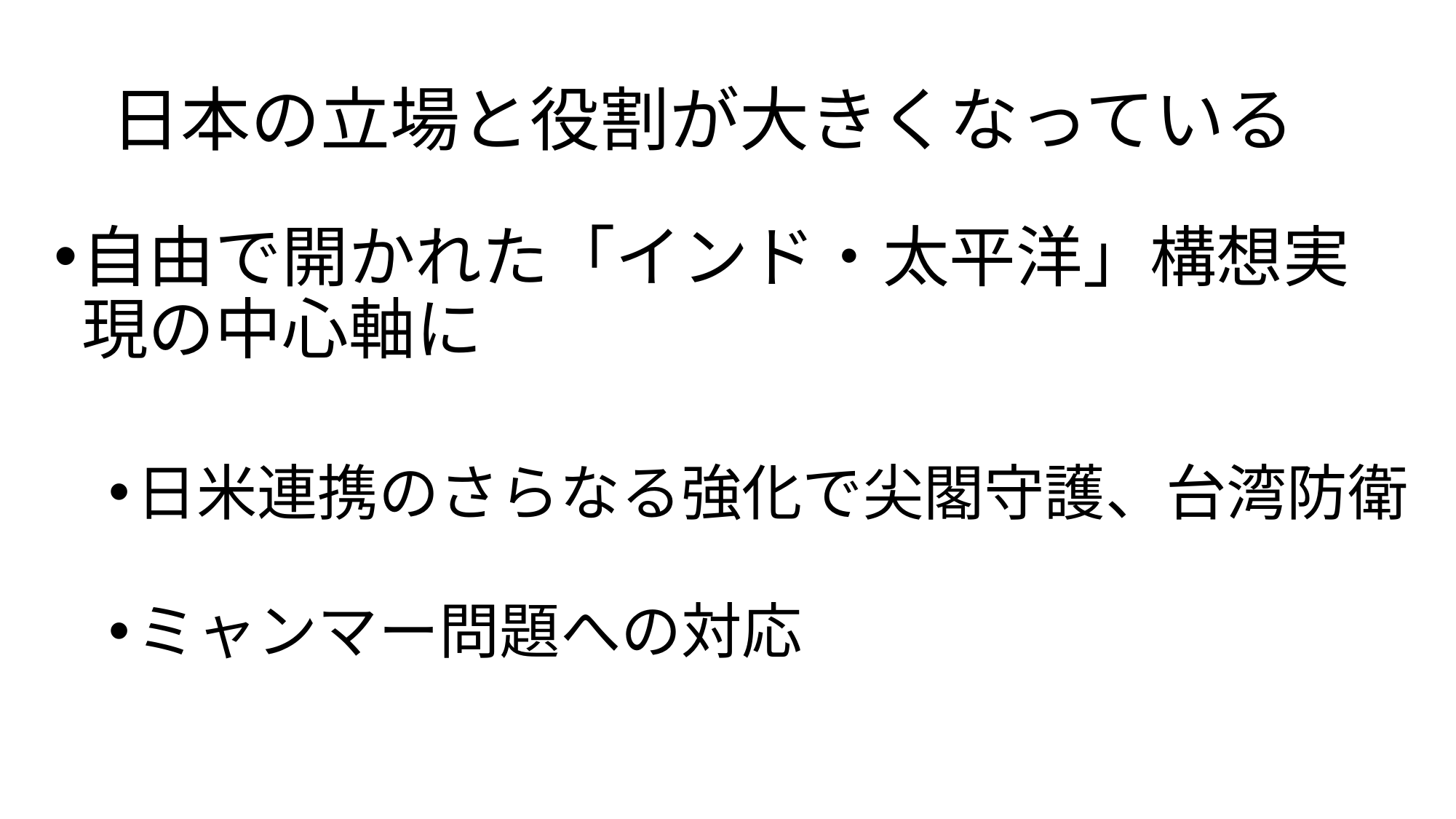

# 日本の立場と役割が大きくなっている
自由で開かれた「インド・太平洋」構想実現の中心軸に

日米連携のさらなる強化で尖閣守護、台湾防衛
ミャンマー問題への対応